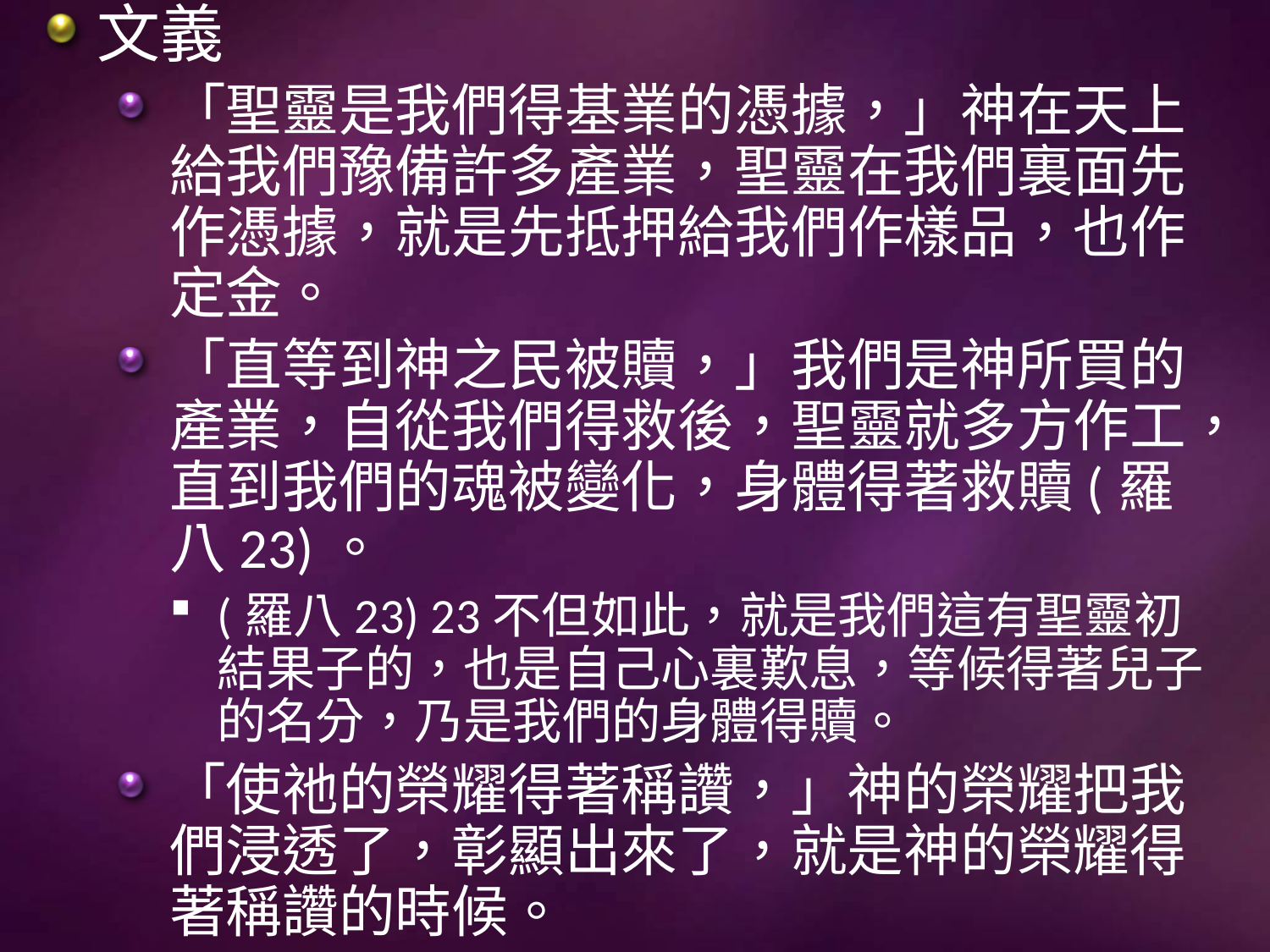

文義
「聖靈是我們得基業的憑據，」神在天上給我們豫備許多產業，聖靈在我們裏面先作憑據，就是先抵押給我們作樣品，也作定金。
「直等到神之民被贖，」我們是神所買的產業，自從我們得救後，聖靈就多方作工，直到我們的魂被變化，身體得著救贖(羅八23)。
(羅八23) 23不但如此，就是我們這有聖靈初結果子的，也是自己心裏歎息，等候得著兒子的名分，乃是我們的身體得贖。
「使祂的榮耀得著稱讚，」神的榮耀把我們浸透了，彰顯出來了，就是神的榮耀得著稱讚的時候。